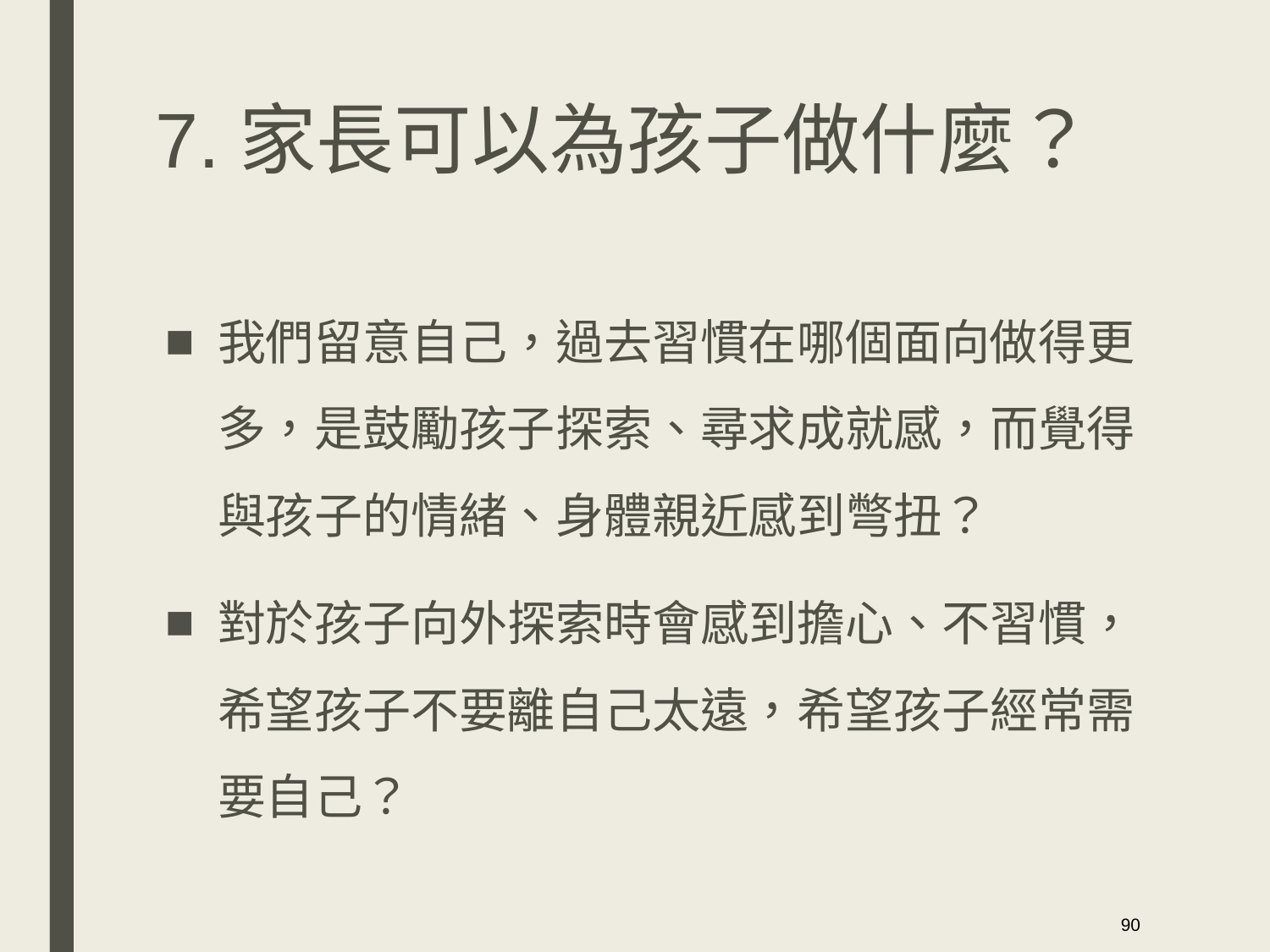

# 7.家長可以為孩子做什麼？
我們留意自己，過去習慣在哪個面向做得更多，是鼓勵孩子探索、尋求成就感，而覺得與孩子的情緒、身體親近感到彆扭？
對於孩子向外探索時會感到擔心、不習慣，希望孩子不要離自己太遠，希望孩子經常需要自己？
90